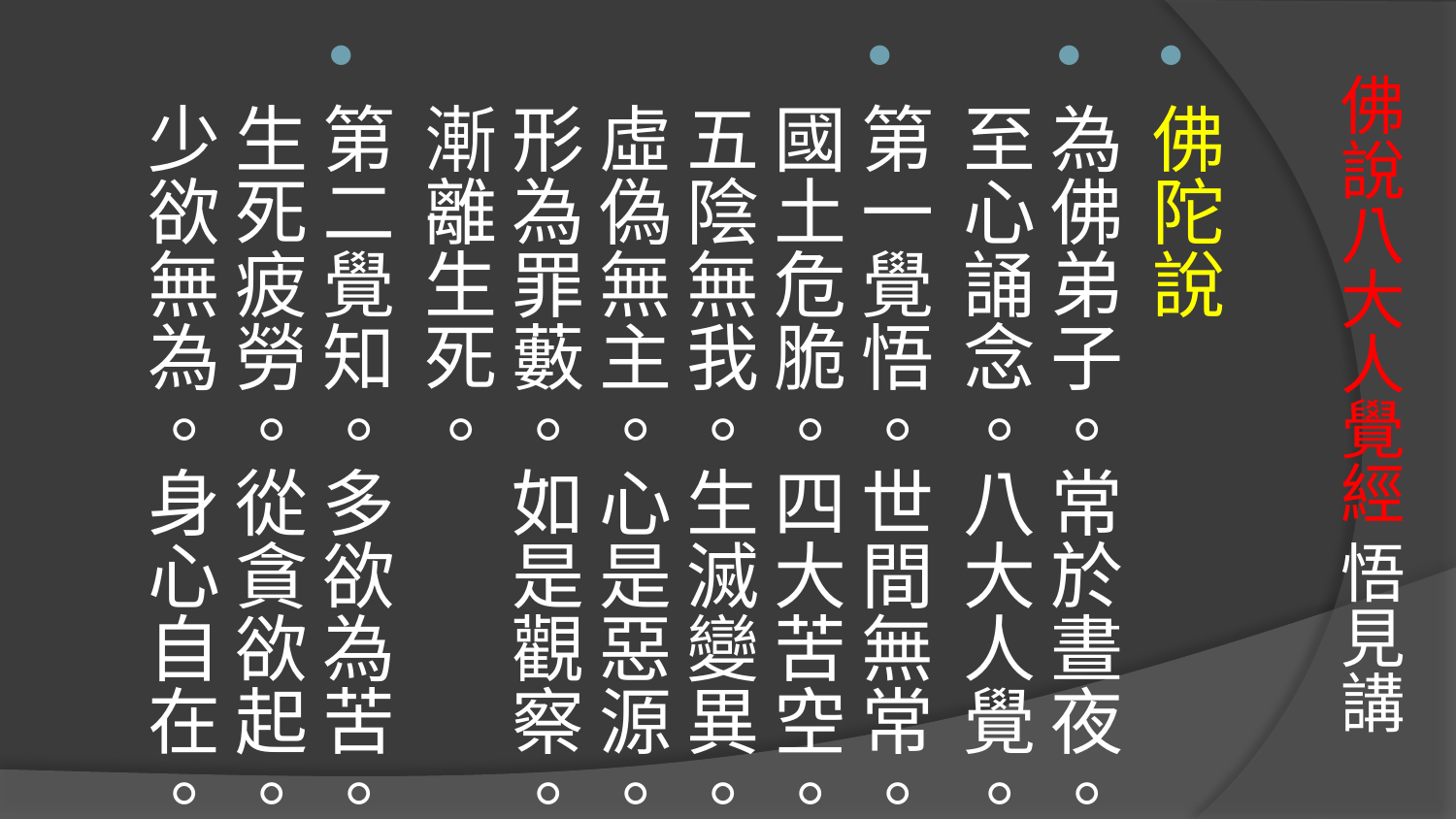

# 佛說八大人覺經 悟見講
佛陀說
為佛弟子。常於晝夜。至心誦念。八大人覺。
第一覺悟。世間無常。國土危脆。四大苦空。五陰無我。生滅變異。虛偽無主。心是惡源。形為罪藪。如是觀察。漸離生死。
第二覺知。多欲為苦。生死疲勞。從貪欲起。少欲無為。身心自在。